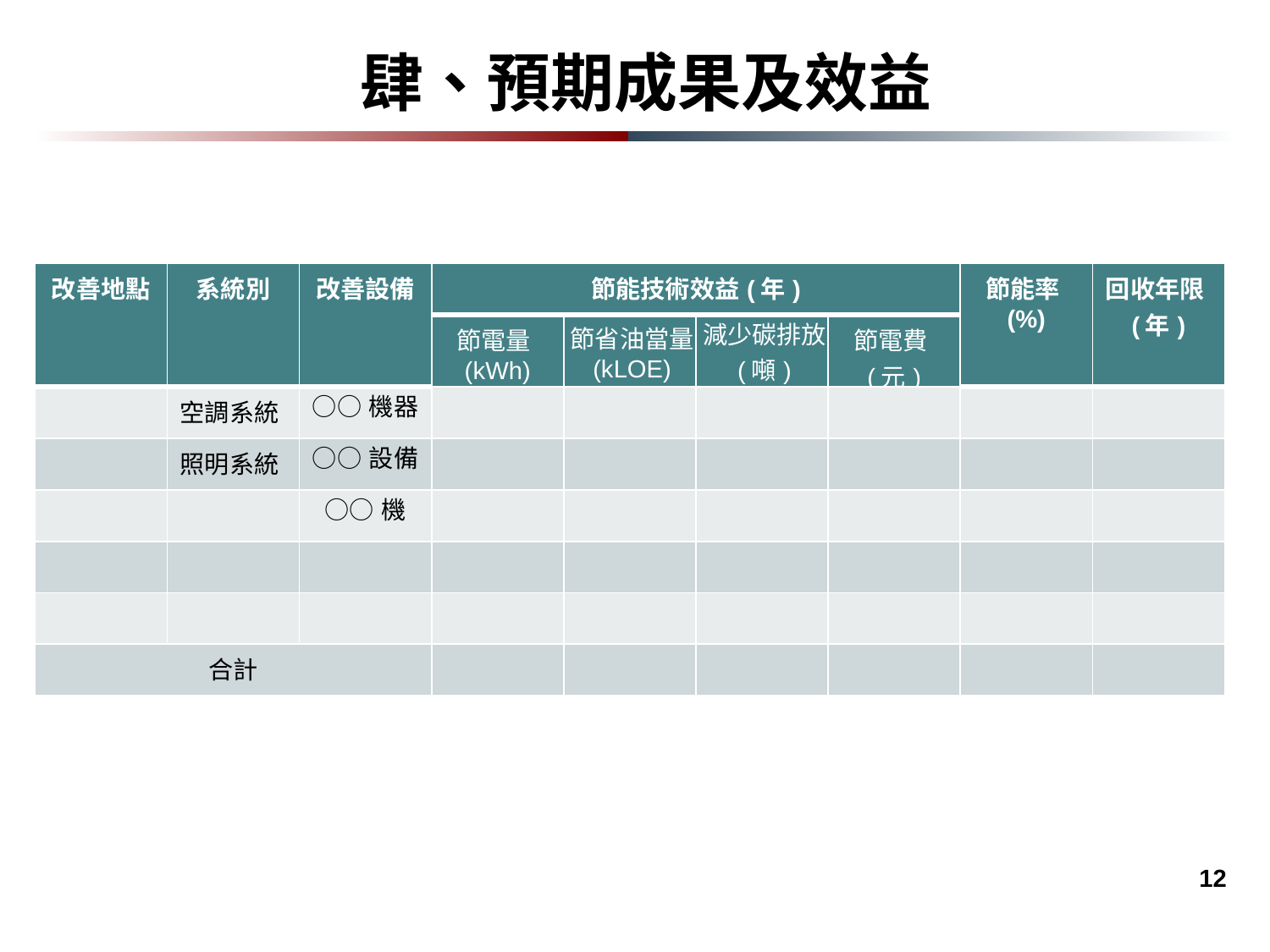

肆、預期成果及效益
| 改善地點 | 系統別 | 改善設備 | 節能技術效益(年) |  |  |  | 節能率(%) | 回收年限(年) |
| --- | --- | --- | --- | --- | --- | --- | --- | --- |
|  |  |  | 節電量(kWh) | 節省油當量 (kLOE) | 減少碳排放 (噸) | 節電費(元) |  |  |
|  | 空調系統 | ○○機器 |  |  |  |  |  |  |
|  | 照明系統 | ○○設備 |  |  |  |  |  |  |
|  |  | ○○機 |  |  |  |  |  |  |
|  |  |  |  |  |  |  |  |  |
|  |  |  |  |  |  |  |  |  |
| 合計 |  |  |  |  |  |  |  |  |
 12